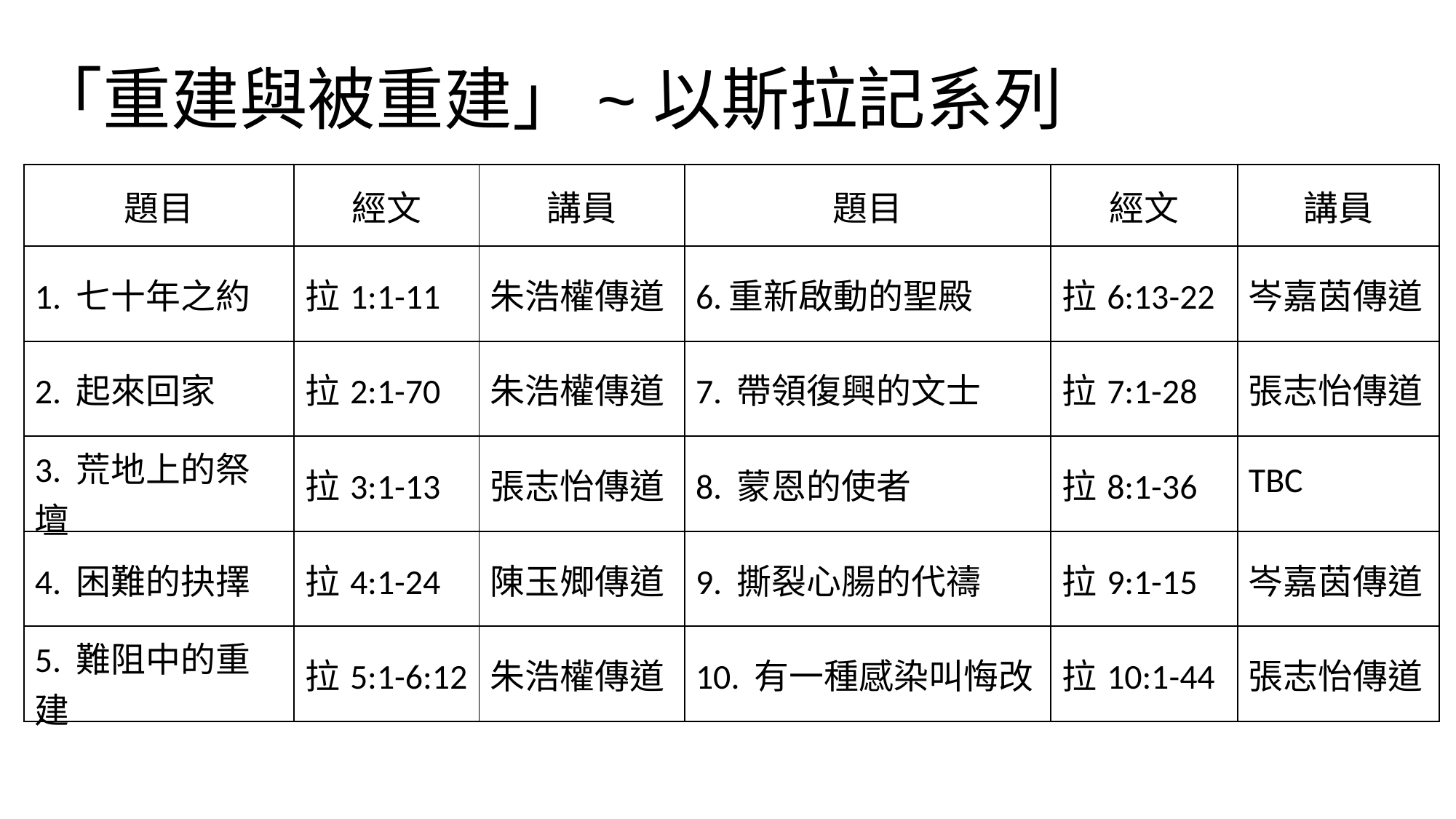

「重建與被重建」~以斯拉記系列
| 題目 | 經文 | 講員 |
| --- | --- | --- |
| 1. 七十年之約 | 拉1:1-11 | 朱浩權傳道 |
| 2. 起來回家 | 拉2:1-70 | 朱浩權傳道 |
| 3. 荒地上的祭壇 | 拉3:1-13 | 張志怡傳道 |
| 4. 困難的抉擇 | 拉4:1-24 | 陳玉𡖖傳道 |
| 5. 難阻中的重建 | 拉5:1-6:12 | 朱浩權傳道 |
| 題目 | 經文 | 講員 |
| --- | --- | --- |
| 6.重新啟動的聖殿 | 拉6:13-22 | 岑嘉茵傳道 |
| 7. 帶領復興的文士 | 拉7:1-28 | 張志怡傳道 |
| 8. 蒙恩的使者 | 拉8:1-36 | TBC |
| 9. 撕裂心腸的代禱 | 拉9:1-15 | 岑嘉茵傳道 |
| 10. 有一種感染叫悔改 | 拉10:1-44 | 張志怡傳道 |